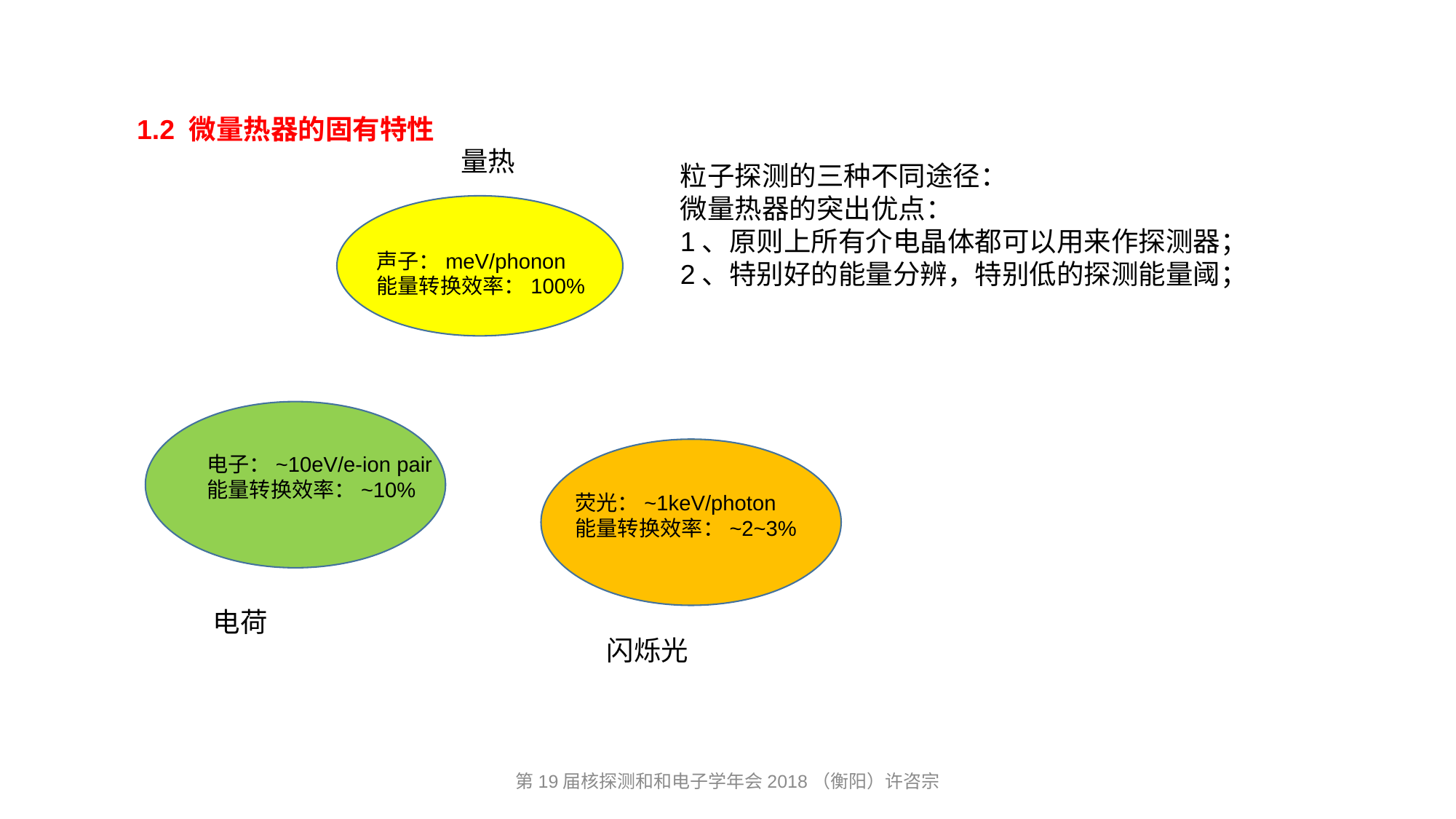

1.2 微量热器的固有特性
量热
粒子探测的三种不同途径：
微量热器的突出优点：
1、原则上所有介电晶体都可以用来作探测器；
2、特别好的能量分辨，特别低的探测能量阈；

声子：meV/phonon
能量转换效率：100%

电子：~10eV/e-ion pair
能量转换效率：~10%
荧光：~1keV/photon
能量转换效率：~2~3%
电荷
闪烁光
第19届核探测和和电子学年会2018（衡阳）许咨宗